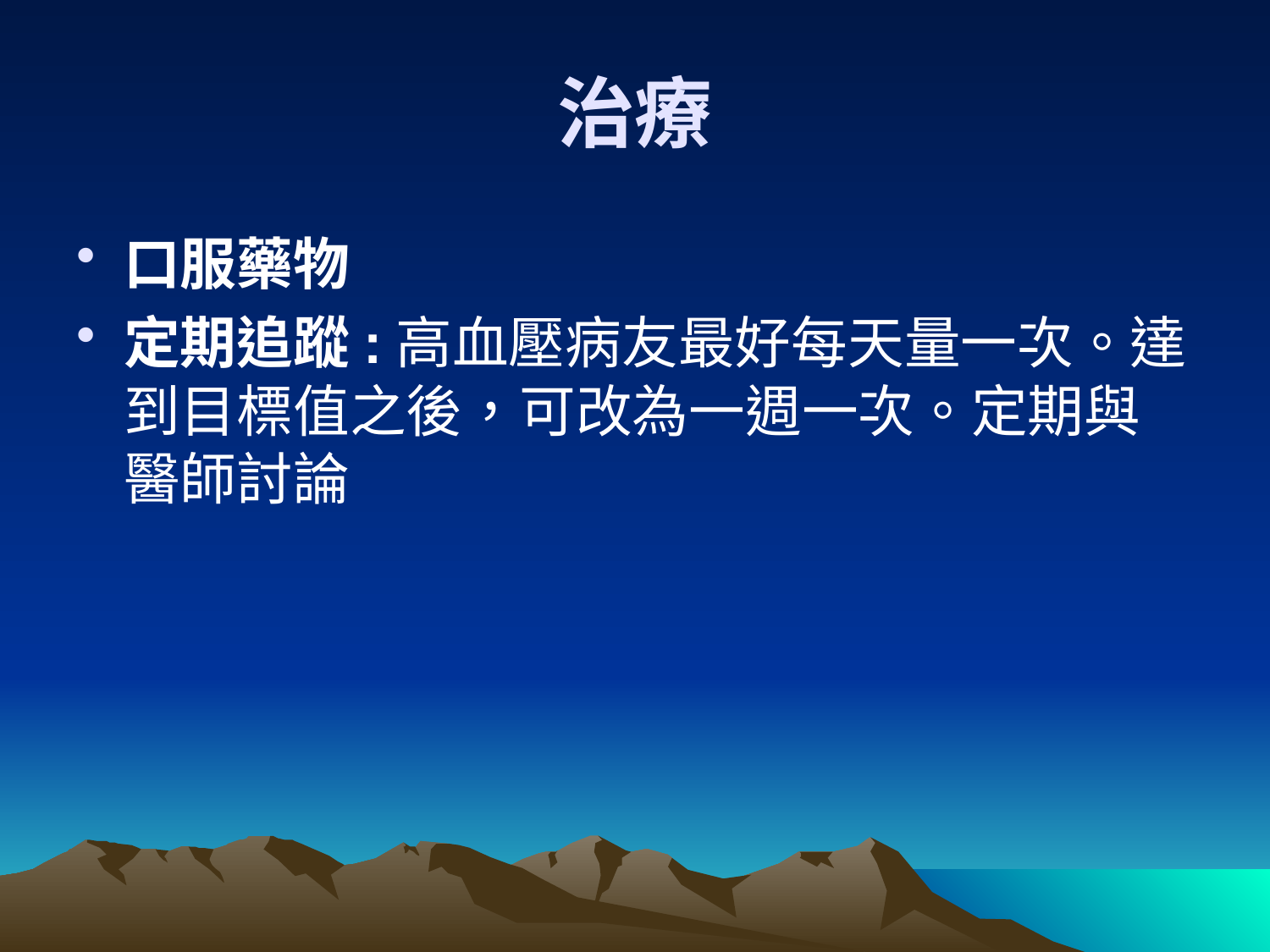

# 治療
口服藥物
定期追蹤:高血壓病友最好每天量一次。達到目標值之後，可改為一週一次。定期與醫師討論